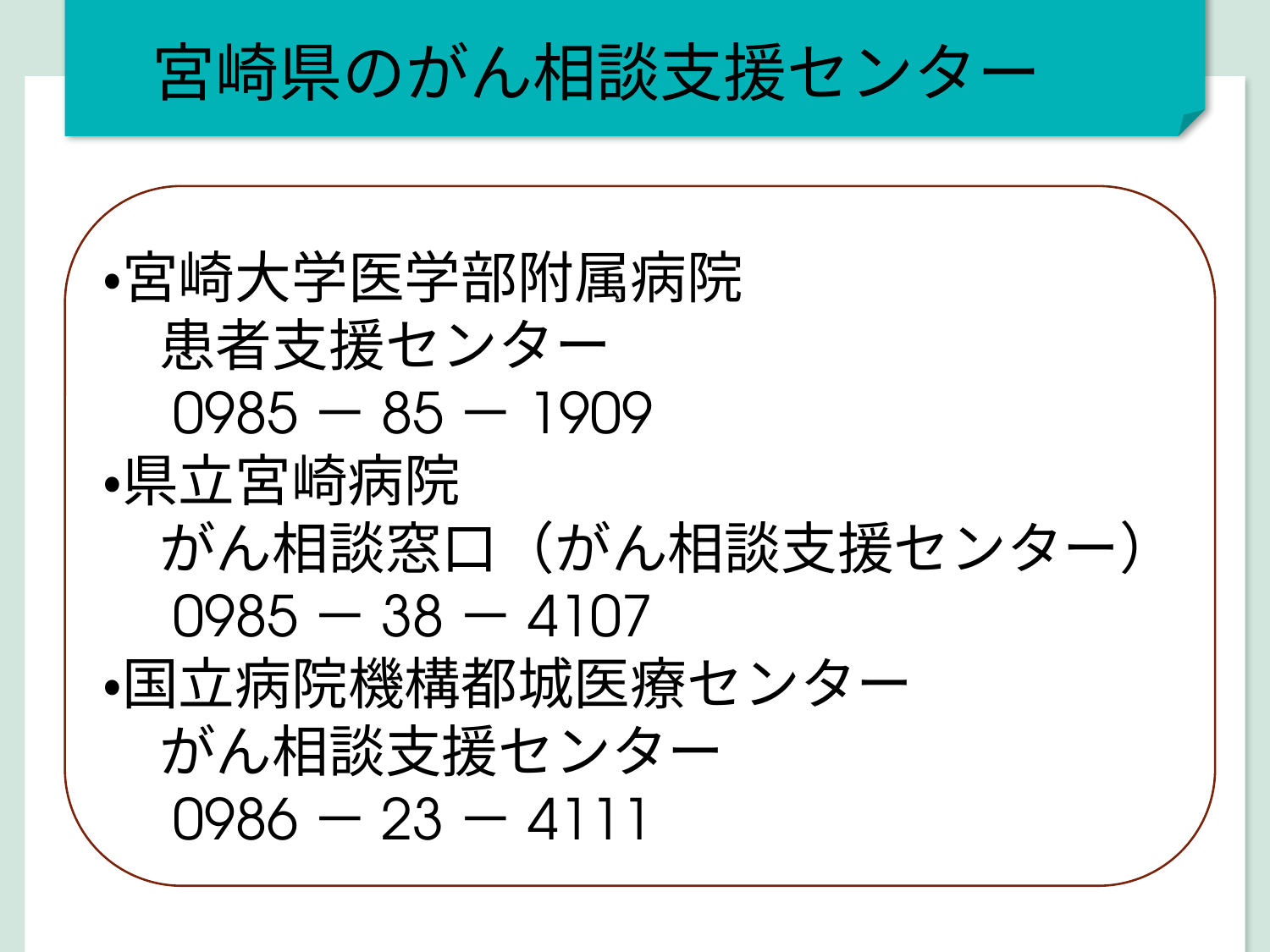

宮崎県のがん相談支援センター

・宮崎大学医学部附属病院
　患者支援センター
　0985－85－1909
・県立宮崎病院
　がん相談窓口（がん相談支援センター）
　0985－38－4107
・国立病院機構都城医療センター
　がん相談支援センター
　0986－23－4111